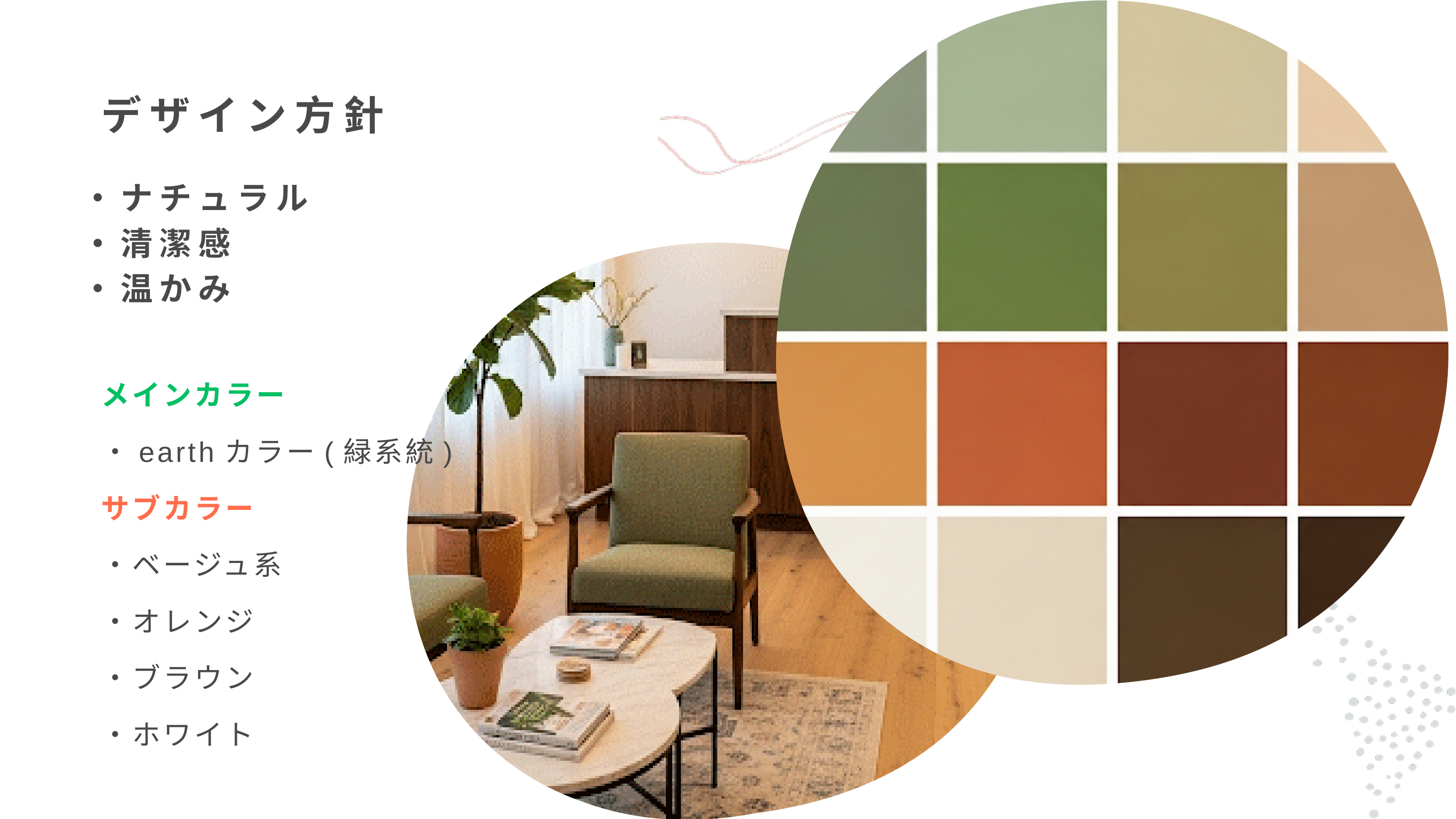

デザイン方針

・ナチュラル
・清潔感
・温かみ

メインカラー
・earthカラー(緑系統)
サブカラー
・ベージュ系
・オレンジ
・ブラウン
・ホワイト